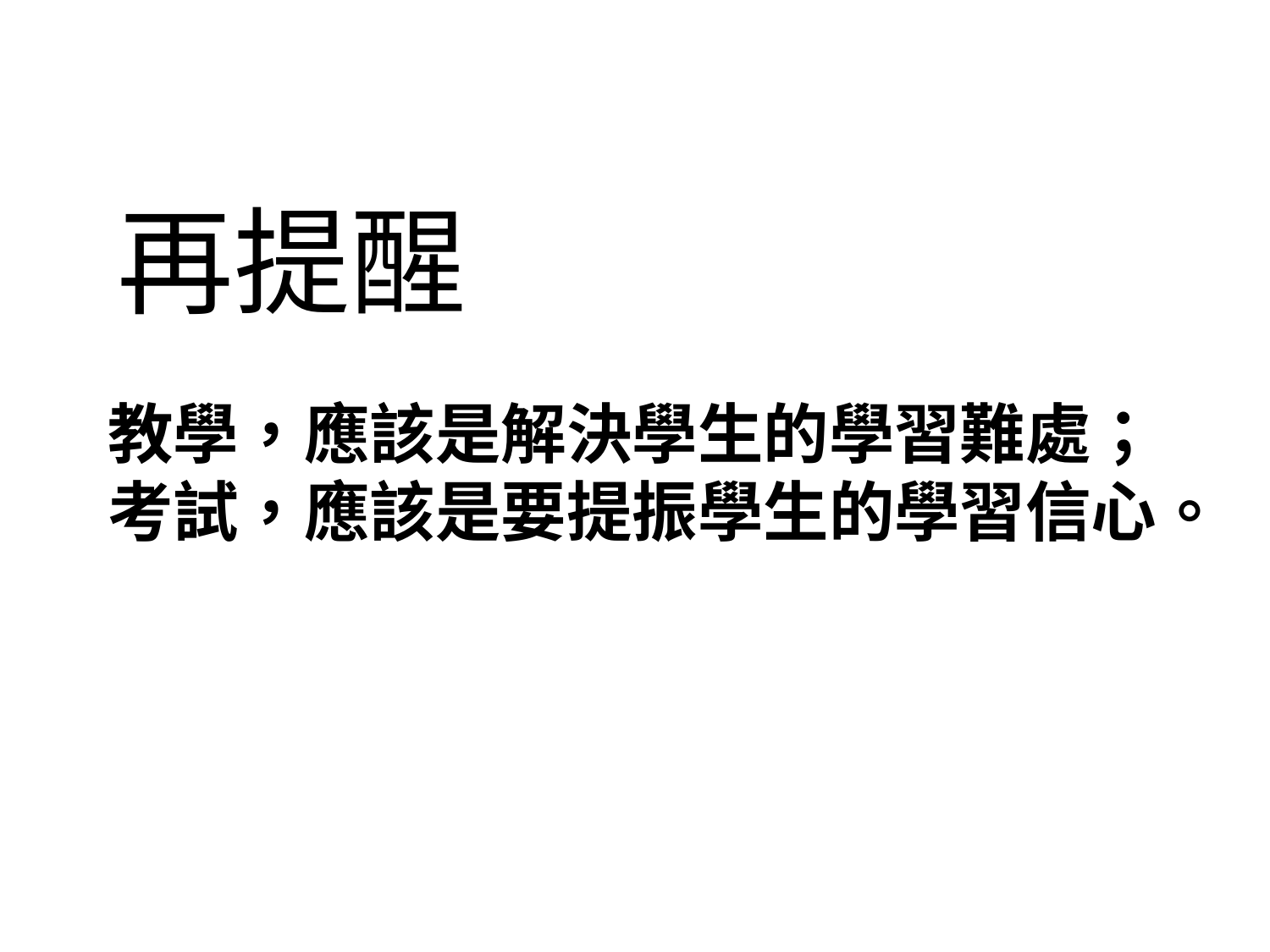

再提醒
# 教學，應該是解決學生的學習難處；考試，應該是要提振學生的學習信心。